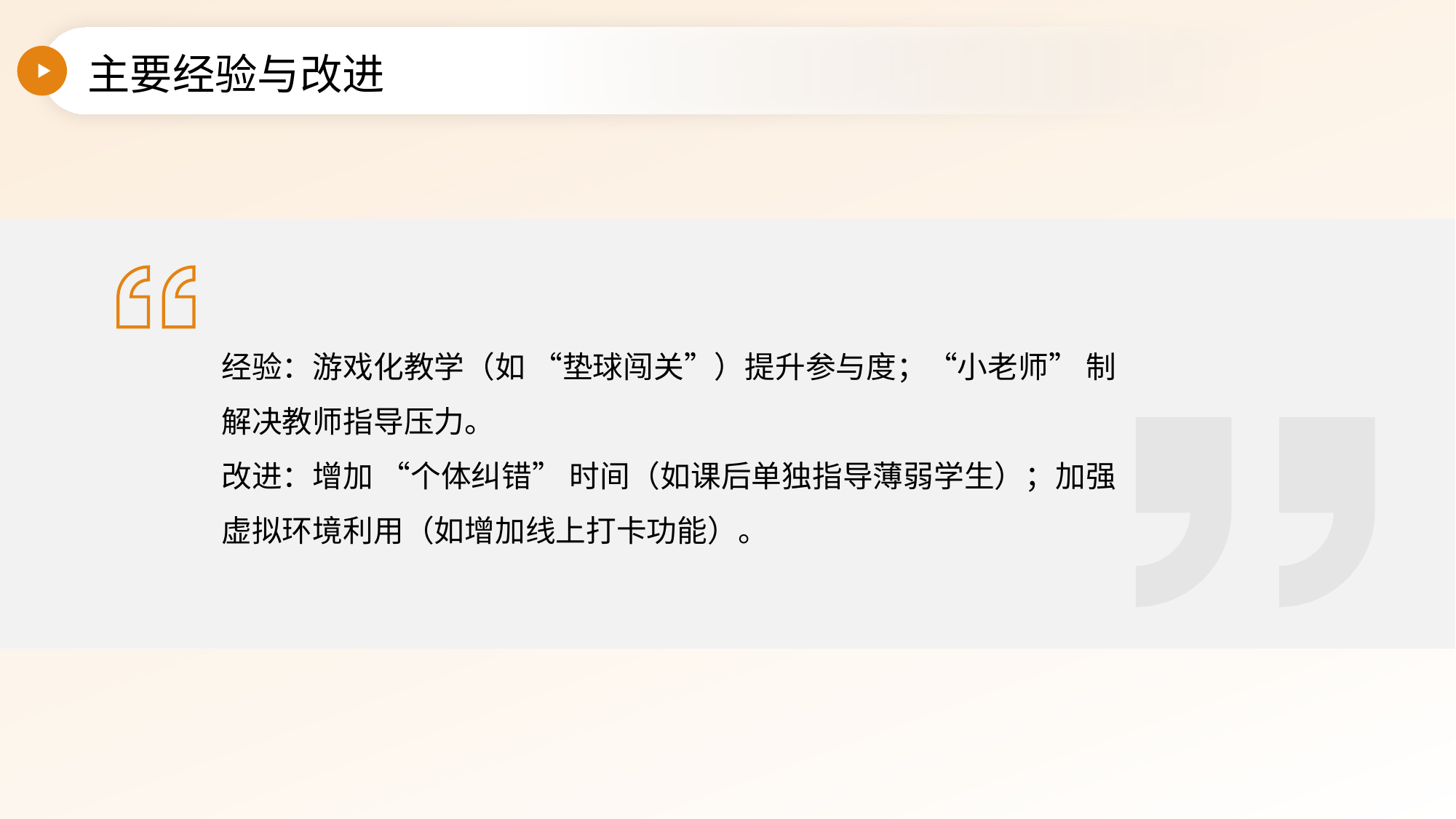

主要经验与改进

经验：游戏化教学（如 “垫球闯关”）提升参与度；“小老师” 制解决教师指导压力。
改进：增加 “个体纠错” 时间（如课后单独指导薄弱学生）；加强虚拟环境利用（如增加线上打卡功能）。